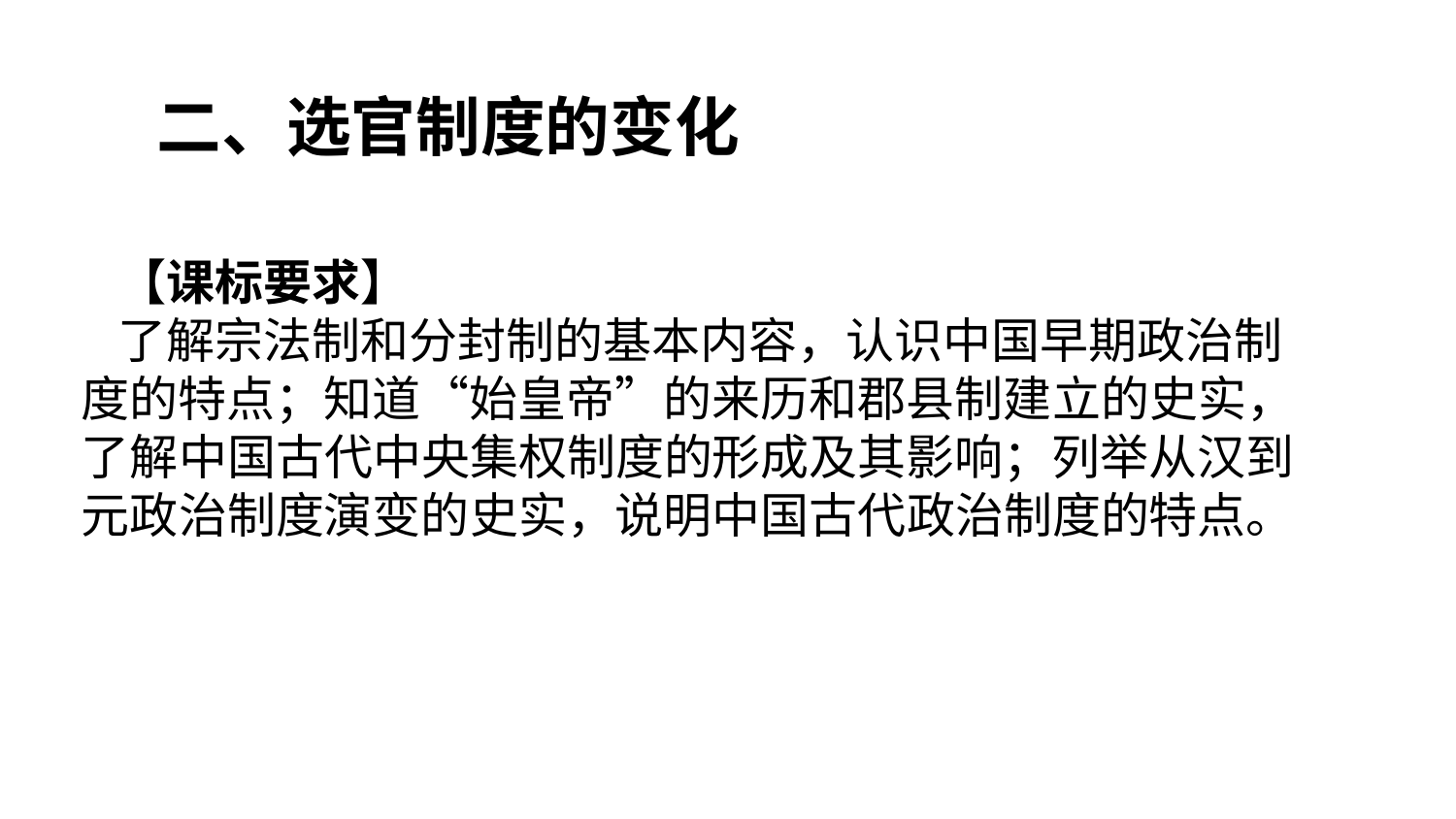

二、选官制度的变化

【课标要求】
了解宗法制和分封制的基本内容，认识中国早期政治制度的特点；知道“始皇帝”的来历和郡县制建立的史实，了解中国古代中央集权制度的形成及其影响；列举从汉到元政治制度演变的史实，说明中国古代政治制度的特点。